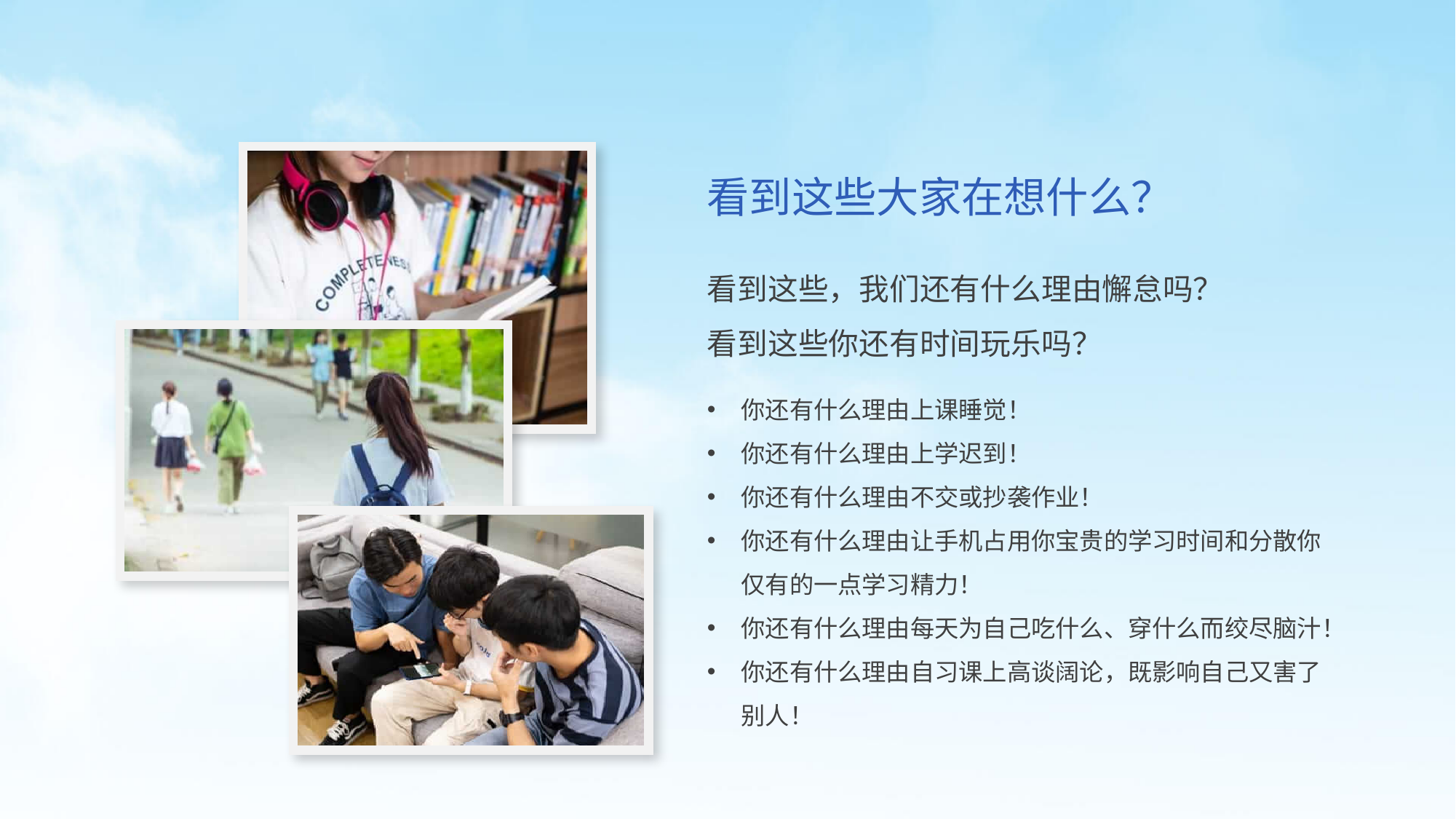

看到这些大家在想什么？

看到这些，我们还有什么理由懈怠吗？
看到这些你还有时间玩乐吗？

你还有什么理由上课睡觉！
你还有什么理由上学迟到！
你还有什么理由不交或抄袭作业！
你还有什么理由让手机占用你宝贵的学习时间和分散你仅有的一点学习精力！
你还有什么理由每天为自己吃什么、穿什么而绞尽脑汁！
你还有什么理由自习课上高谈阔论，既影响自己又害了别人！